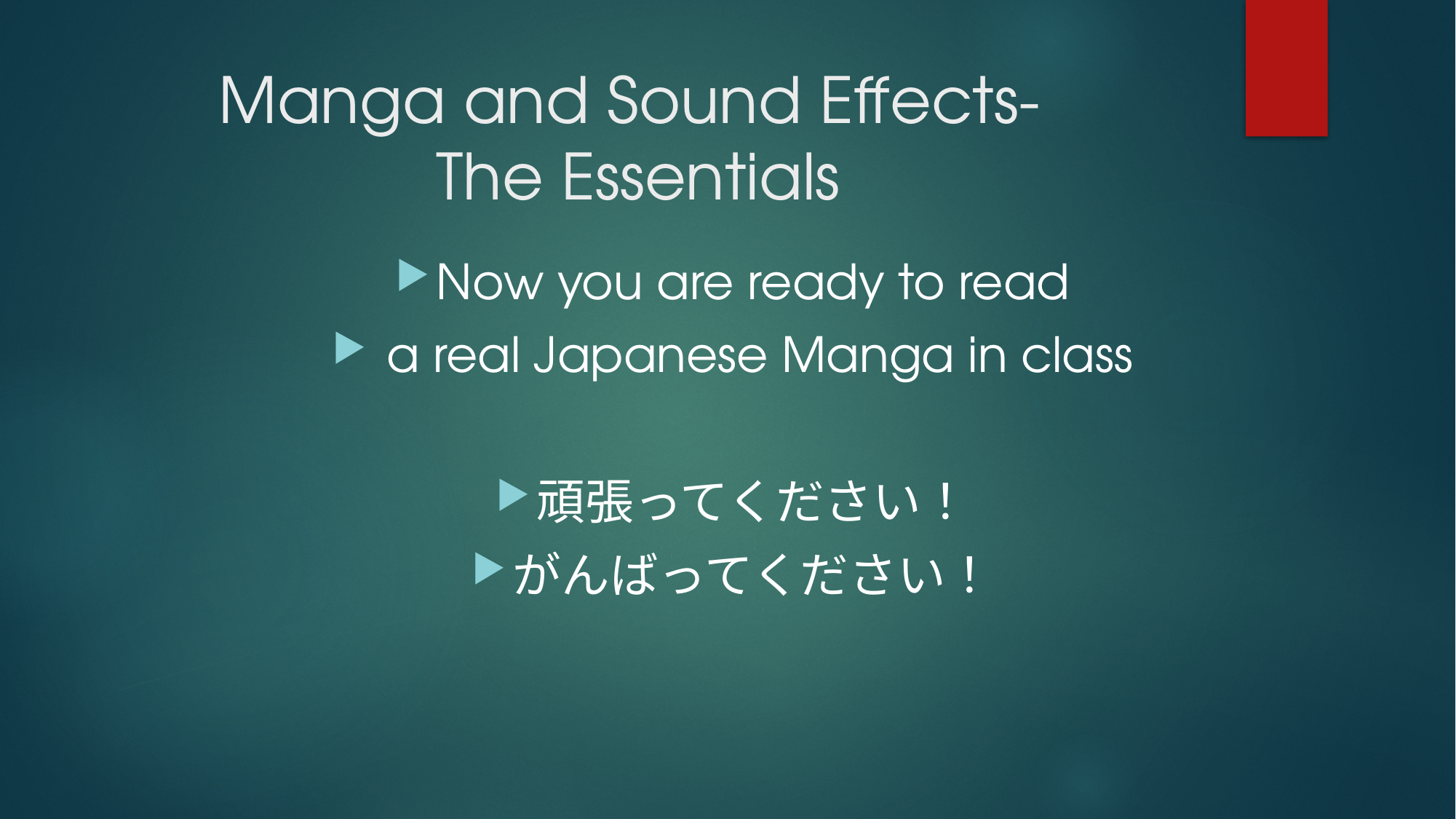

# Manga and Sound Effects- The Essentials
Now you are ready to read
 a real Japanese Manga in class

頑張ってください！
がんばってください！